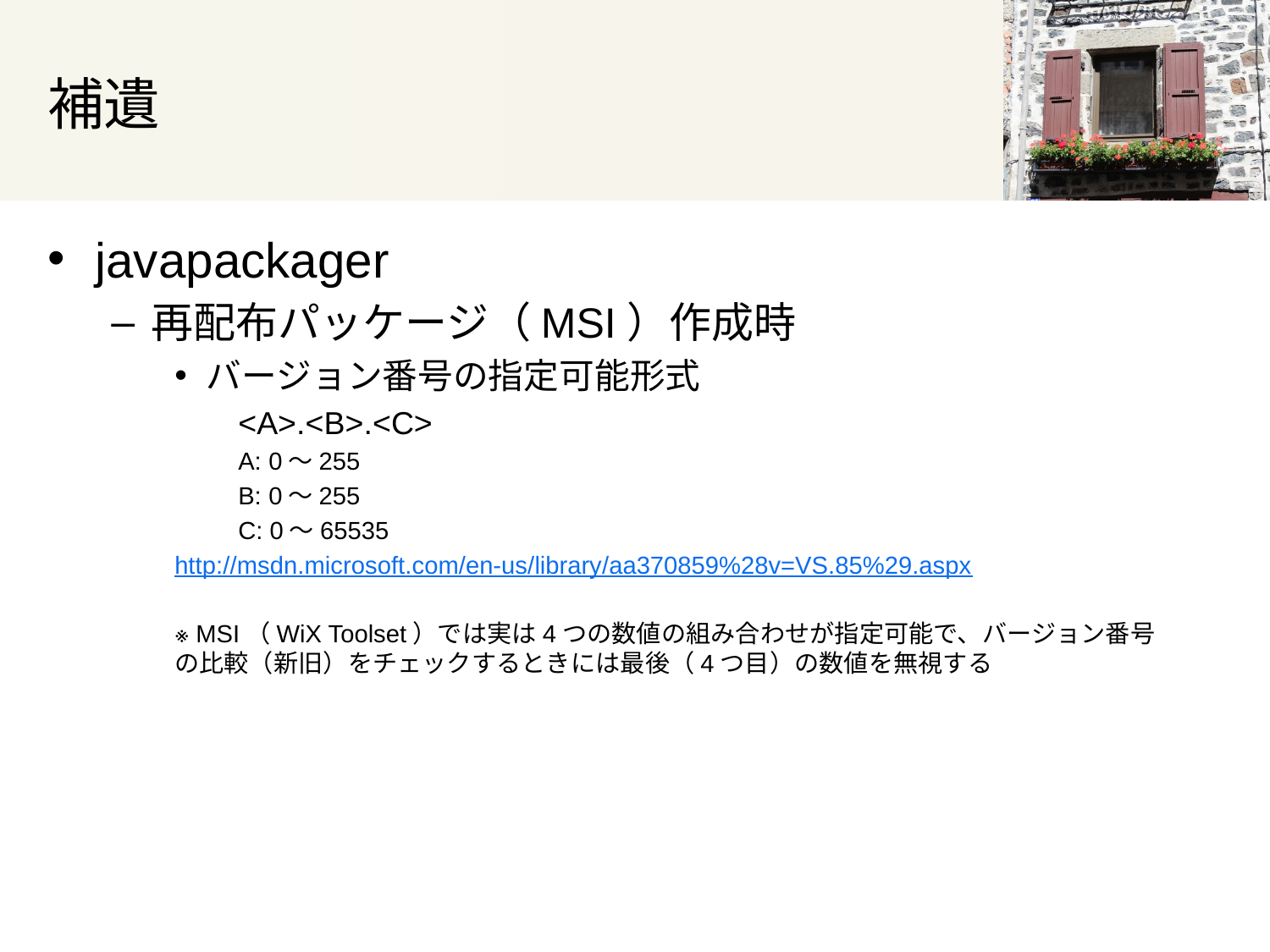

# 補遺
javapackager
再配布パッケージ（MSI）作成時
バージョン番号の指定可能形式
<A>.<B>.<C>
A: 0～255
B: 0～255
C: 0～65535
http://msdn.microsoft.com/en-us/library/aa370859%28v=VS.85%29.aspx

※ MSI（WiX Toolset）では実は4つの数値の組み合わせが指定可能で、バージョン番号の比較（新旧）をチェックするときには最後（4つ目）の数値を無視する